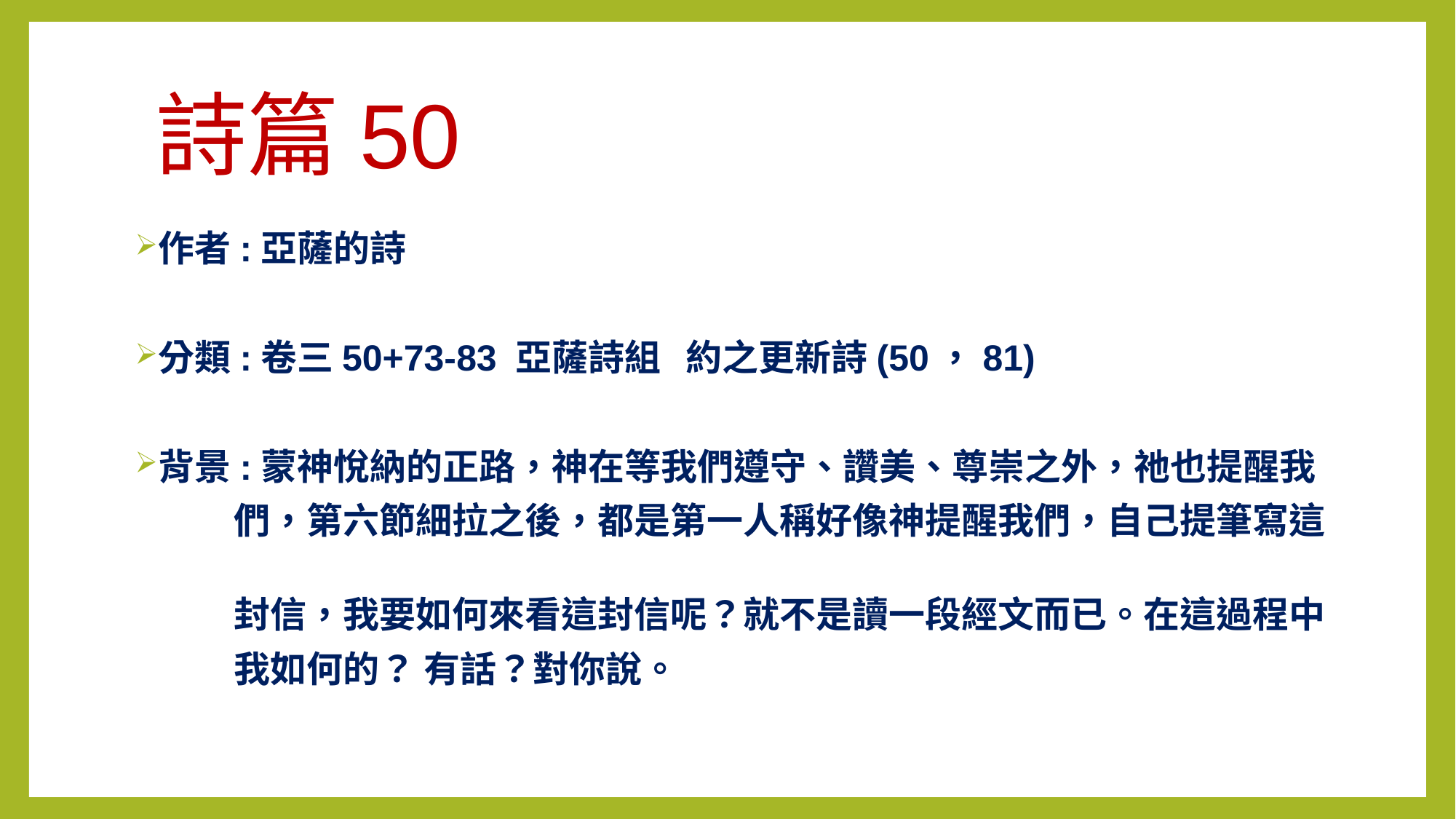

# 詩篇50
作者:亞薩的詩

分類:卷三50+73-83 亞薩詩組   約之更新詩(50，81)

背景:蒙神悅納的正路，神在等我們遵守、讚美、尊崇之外，祂也提醒我
           們，第六節細拉之後，都是第一人稱好像神提醒我們，自己提筆寫這
           封信，我要如何來看這封信呢？就不是讀一段經文而已。在這過程中
           我如何的？ 有話？對你說。